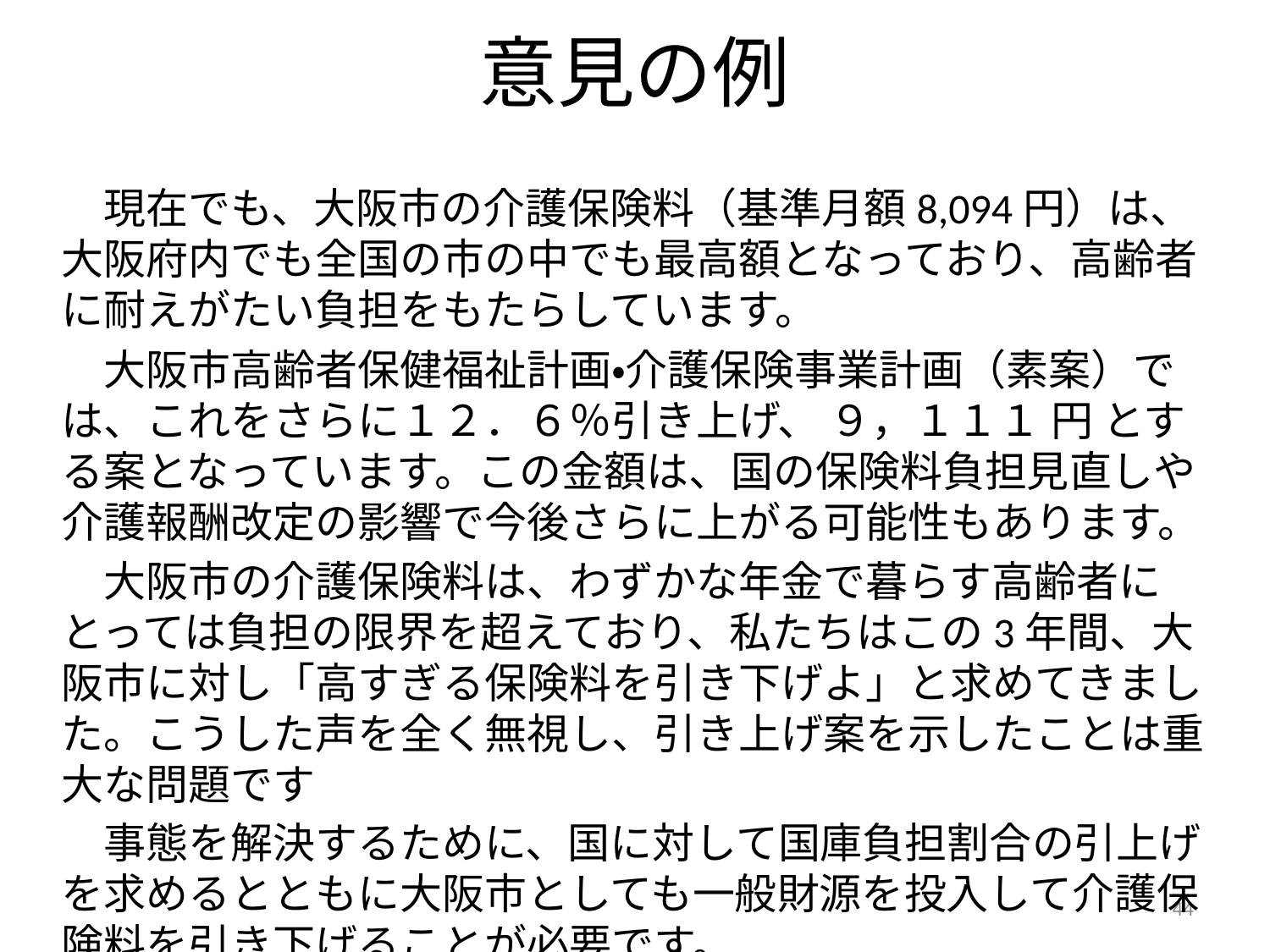

# 意見の例

　現在でも、大阪市の介護保険料（基準月額8,094円）は、大阪府内でも全国の市の中でも最高額となっており、高齢者に耐えがたい負担をもたらしています。
　大阪市高齢者保健福祉計画・介護保険事業計画（素案）では、これをさらに１２．６％引き上げ、 ９，１１１ 円 とする案となっています。この金額は、国の保険料負担見直しや介護報酬改定の影響で今後さらに上がる可能性もあります。
　大阪市の介護保険料は、わずかな年金で暮らす高齢者にとっては負担の限界を超えており、私たちはこの3年間、大阪市に対し「高すぎる保険料を引き下げよ」と求めてきました。こうした声を全く無視し、引き上げ案を示したことは重大な問題です
　事態を解決するために、国に対して国庫負担割合の引上げを求めるとともに大阪市としても一般財源を投入して介護保険料を引き下げることが必要です。

44